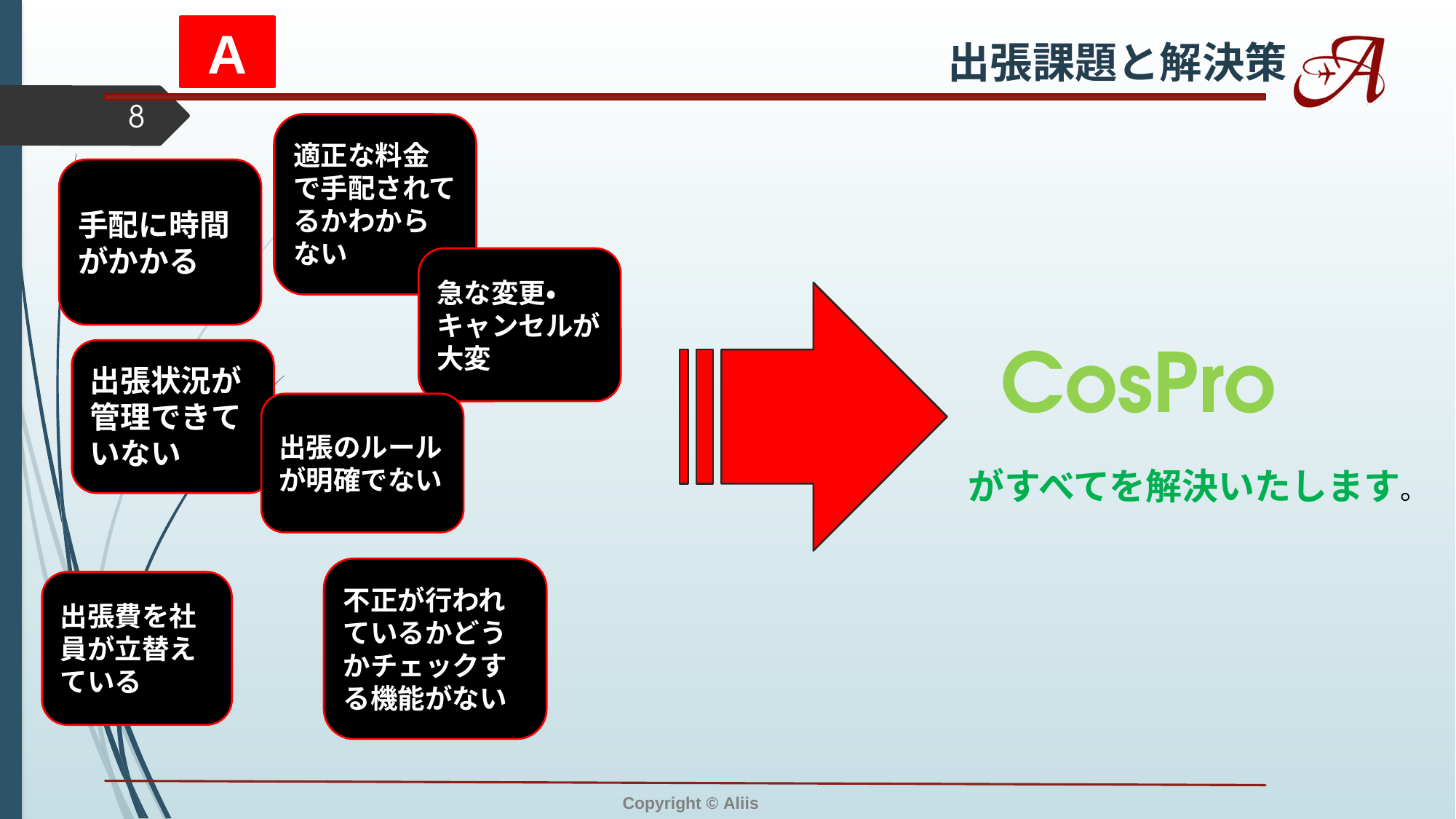

A
出張課題と解決策
8
適正な料金で手配されてるかわからない
手配に時間がかかる
急な変更・キャンセルが大変

CosPro
出張状況が管理できていない
出張のルールが明確でない
がすべてを解決いたします。
不正が行われているかどうかチェックする機能がない
出張費を社員が立替えている